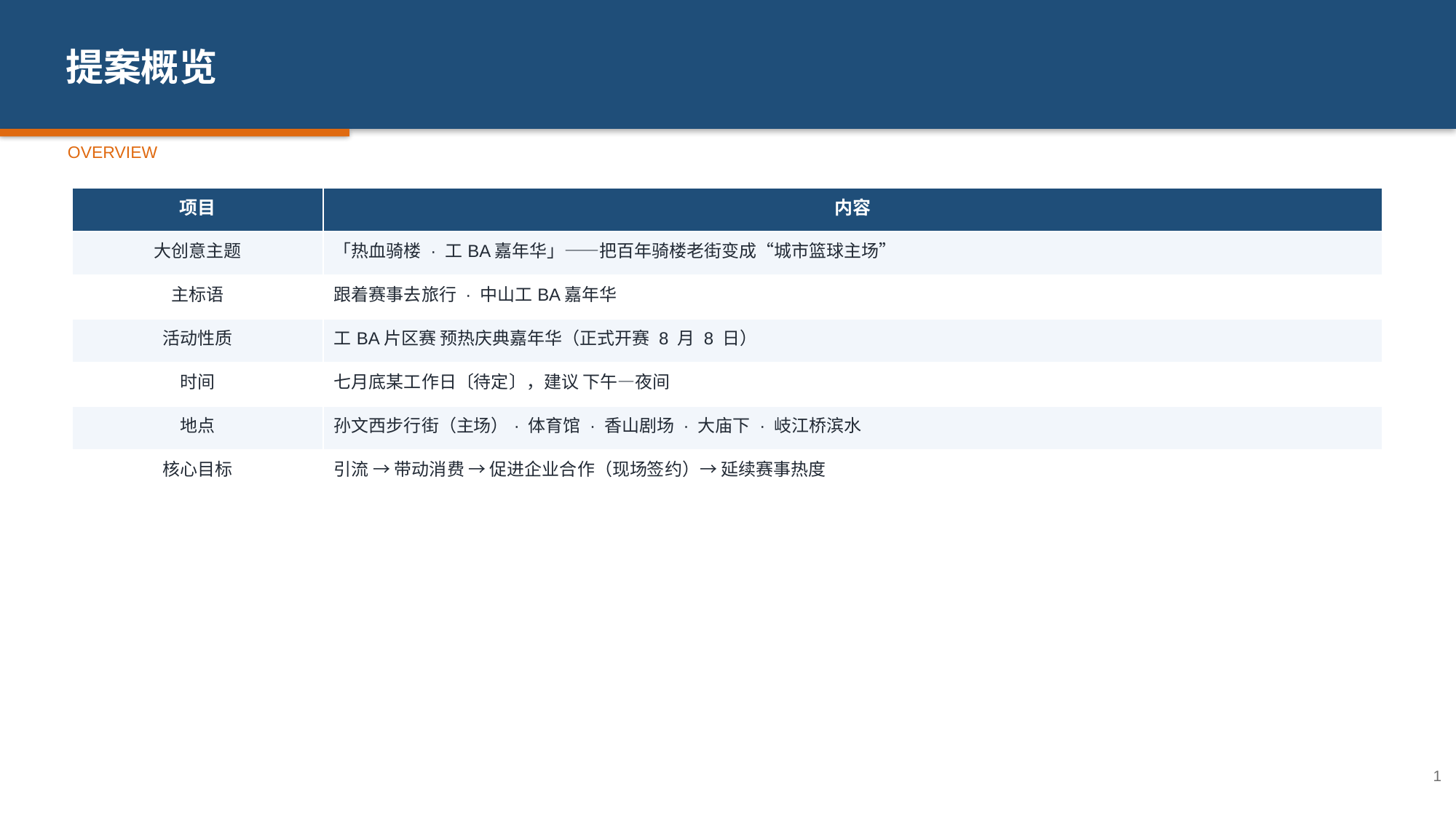

提案概览

OVERVIEW
| 项目 | 内容 |
| --- | --- |
| 大创意主题 | 「热血骑楼 · 工BA嘉年华」——把百年骑楼老街变成“城市篮球主场” |
| 主标语 | 跟着赛事去旅行 · 中山工BA嘉年华 |
| 活动性质 | 工BA片区赛 预热庆典嘉年华（正式开赛 8 月 8 日） |
| 时间 | 七月底某工作日〔待定〕，建议 下午—夜间 |
| 地点 | 孙文西步行街（主场）· 体育馆 · 香山剧场 · 大庙下 · 岐江桥滨水 |
| 核心目标 | 引流 → 带动消费 → 促进企业合作（现场签约）→ 延续赛事热度 |
1